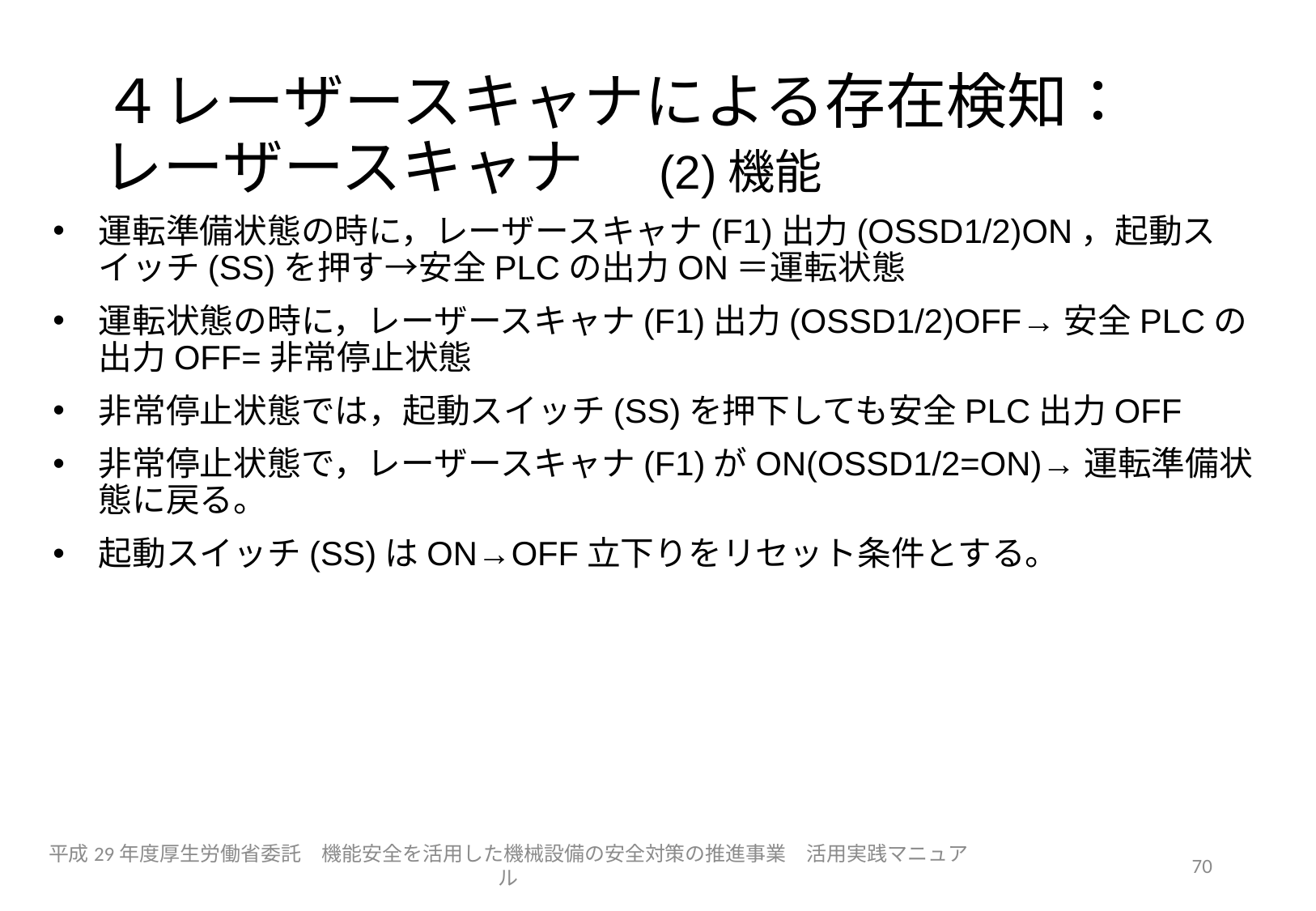

# ４レーザースキャナによる存在検知：レーザースキャナ　(2)機能
運転準備状態の時に，レーザースキャナ(F1)出力(OSSD1/2)ON，起動スイッチ(SS)を押す→安全PLCの出力ON＝運転状態
運転状態の時に，レーザースキャナ(F1)出力(OSSD1/2)OFF→安全PLCの出力OFF=非常停止状態
非常停止状態では，起動スイッチ(SS)を押下しても安全PLC出力OFF
非常停止状態で，レーザースキャナ(F1)がON(OSSD1/2=ON)→運転準備状態に戻る。
起動スイッチ(SS)はON→OFF立下りをリセット条件とする。
平成29年度厚生労働省委託　機能安全を活用した機械設備の安全対策の推進事業　活用実践マニュアル
70